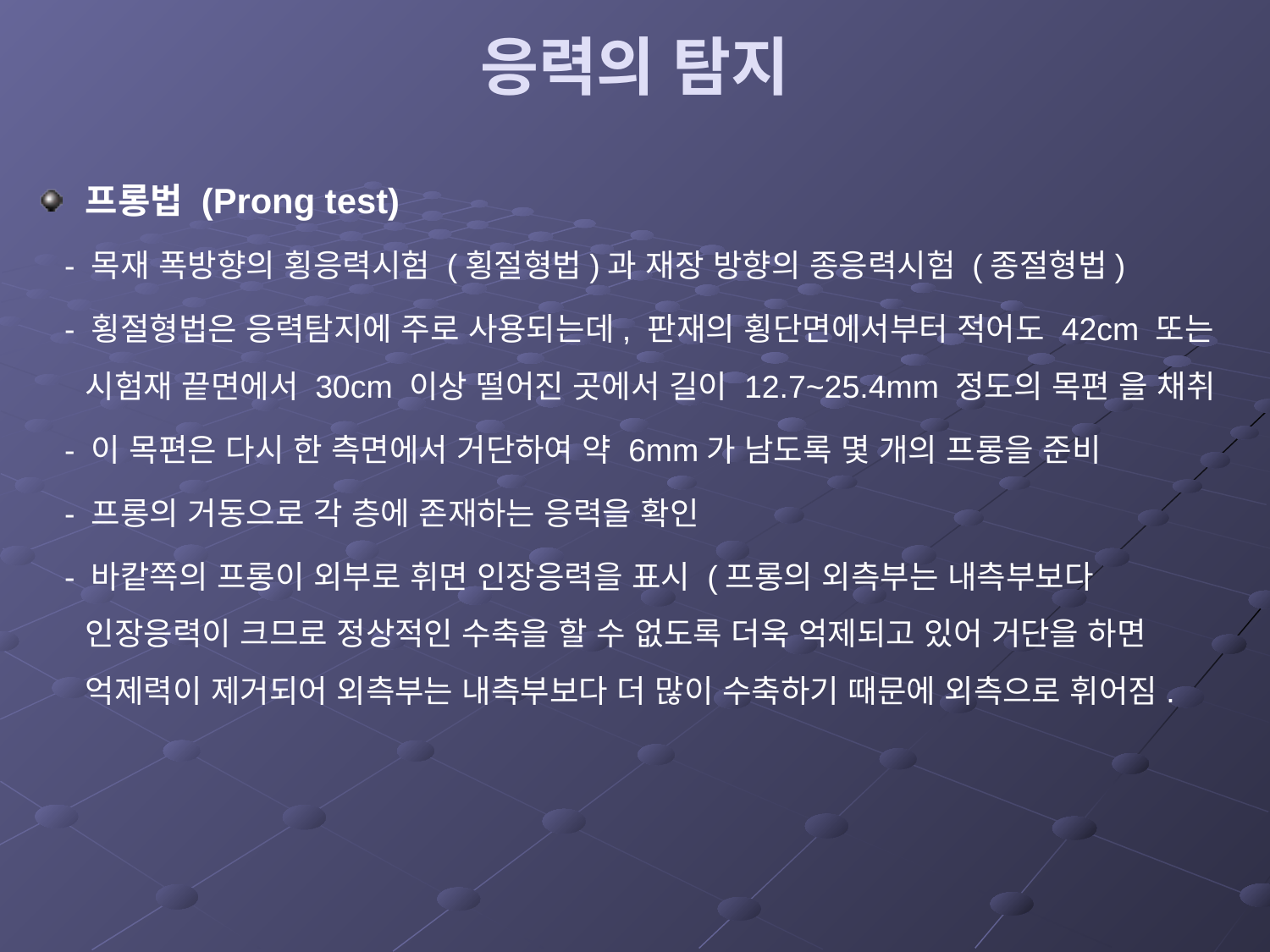

# 응력의 탐지
프롱법 (Prong test)
   - 목재 폭방향의 횡응력시험 (횡절형법)과 재장 방향의 종응력시험 (종절형법)
   - 횡절형법은 응력탐지에 주로 사용되는데, 판재의 횡단면에서부터 적어도 42cm 또는 시험재 끝면에서 30cm 이상 떨어진 곳에서 길이 12.7~25.4mm 정도의 목편 을 채취
   - 이 목편은 다시 한 측면에서 거단하여 약 6mm가 남도록 몇 개의 프롱을 준비
   - 프롱의 거동으로 각 층에 존재하는 응력을 확인
   - 바캍쪽의 프롱이 외부로 휘면 인장응력을 표시 (프롱의 외측부는 내측부보다 인장응력이 크므로 정상적인 수축을 할 수 없도록 더욱 억제되고 있어 거단을 하면 억제력이 제거되어 외측부는 내측부보다 더 많이 수축하기 때문에 외측으로 휘어짐.